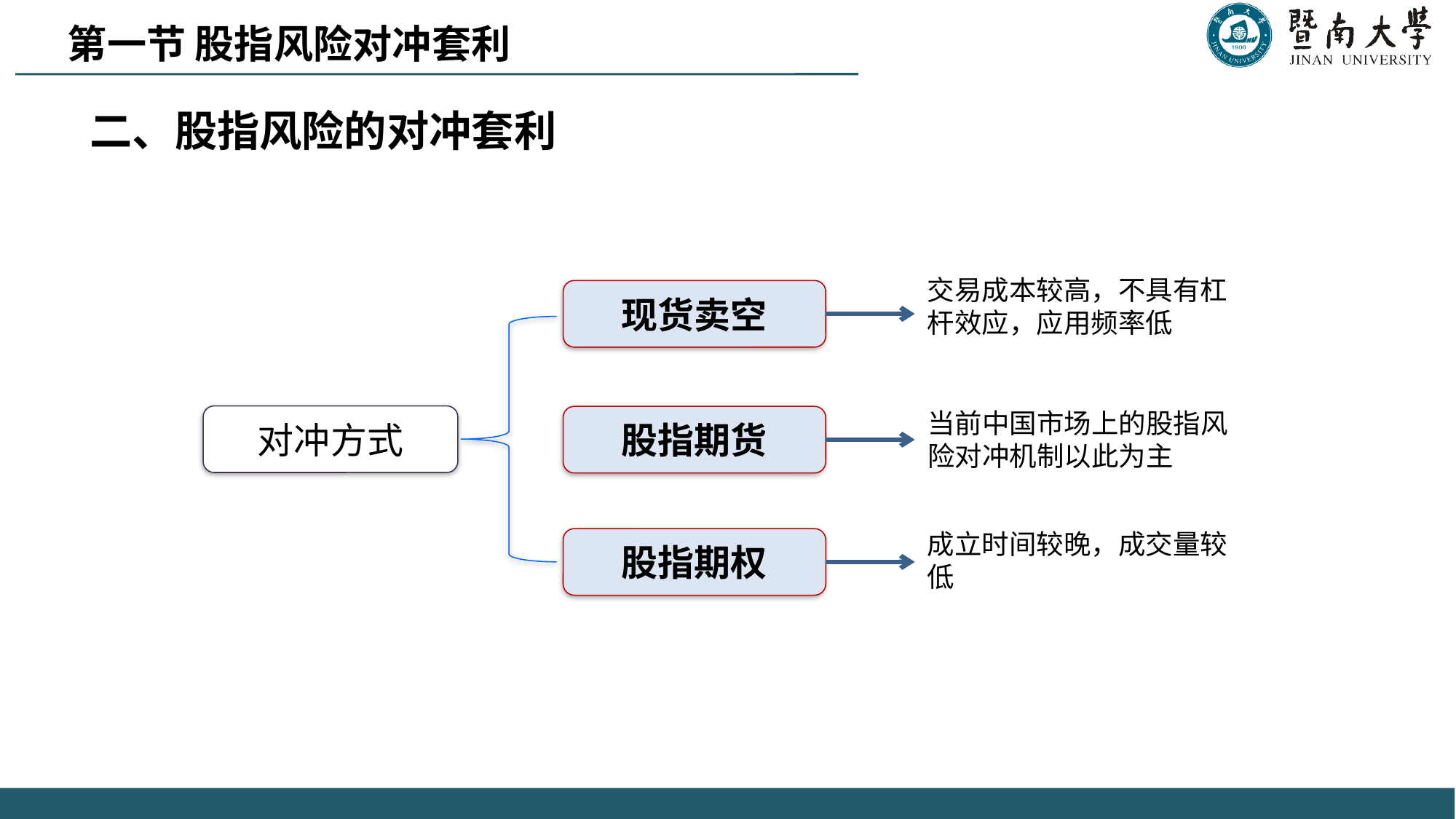

第一节 股指风险对冲套利
二、股指风险的对冲套利
交易成本较高，不具有杠杆效应，应用频率低
现货卖空
股指期货
股指期权

当前中国市场上的股指风险对冲机制以此为主
对冲方式
成立时间较晚，成交量较低